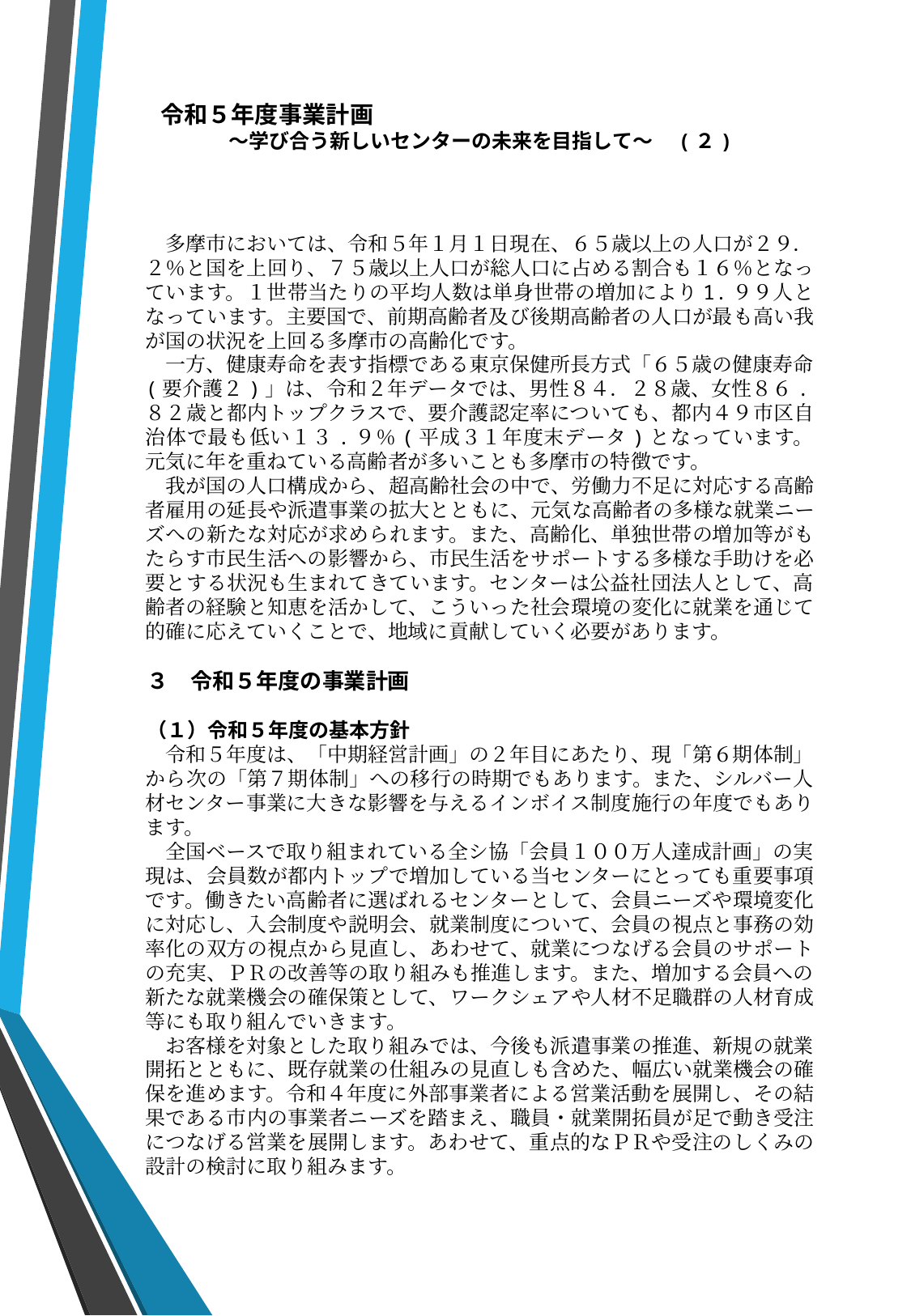

令和５年度事業計画
　〜学び合う新しいセンターの未来を目指して〜　(２)

多摩市においては、令和５年１月１日現在、６５歳以上の人口が２９．２％と国を上回り、７５歳以上人口が総人口に占める割合も１６％となっています。１世帯当たりの平均人数は単身世帯の増加により1.９９人となっています。主要国で、前期高齢者及び後期高齢者の人口が最も高い我が国の状況を上回る多摩市の高齢化です。
一方、健康寿命を表す指標である東京保健所長方式「６５歳の健康寿命(要介護２)」は、令和２年データでは、男性８４．２８歳、女性８６.８２歳と都内トップクラスで、要介護認定率についても、都内４９市区自治体で最も低い１３.９％(平成３１年度末データ)となっています。元気に年を重ねている高齢者が多いことも多摩市の特徴です。
我が国の人口構成から、超高齢社会の中で、労働力不足に対応する高齢者雇用の延長や派遣事業の拡大とともに、元気な高齢者の多様な就業ニーズへの新たな対応が求められます。また、高齢化、単独世帯の増加等がもたらす市民生活への影響から、市民生活をサポートする多様な手助けを必要とする状況も生まれてきています。センターは公益社団法人として、高齢者の経験と知恵を活かして、こういった社会環境の変化に就業を通じて的確に応えていくことで、地域に貢献していく必要があります。

３　令和５年度の事業計画

（１）令和５年度の基本方針
令和５年度は、「中期経営計画」の２年目にあたり、現「第６期体制」から次の「第７期体制」への移行の時期でもあります。また、シルバー人材センター事業に大きな影響を与えるインボイス制度施行の年度でもあります。
全国ベースで取り組まれている全シ協「会員１００万人達成計画」の実現は、会員数が都内トップで増加している当センターにとっても重要事項です。働きたい高齢者に選ばれるセンターとして、会員ニーズや環境変化に対応し、入会制度や説明会、就業制度について、会員の視点と事務の効率化の双方の視点から見直し、あわせて、就業につなげる会員のサポートの充実、ＰＲの改善等の取り組みも推進します。また、増加する会員への新たな就業機会の確保策として、ワークシェアや人材不足職群の人材育成等にも取り組んでいきます。
お客様を対象とした取り組みでは、今後も派遣事業の推進、新規の就業開拓とともに、既存就業の仕組みの見直しも含めた、幅広い就業機会の確保を進めます。令和４年度に外部事業者による営業活動を展開し、その結果である市内の事業者ニーズを踏まえ、職員・就業開拓員が足で動き受注につなげる営業を展開します。あわせて、重点的なＰＲや受注のしくみの設計の検討に取り組みます。